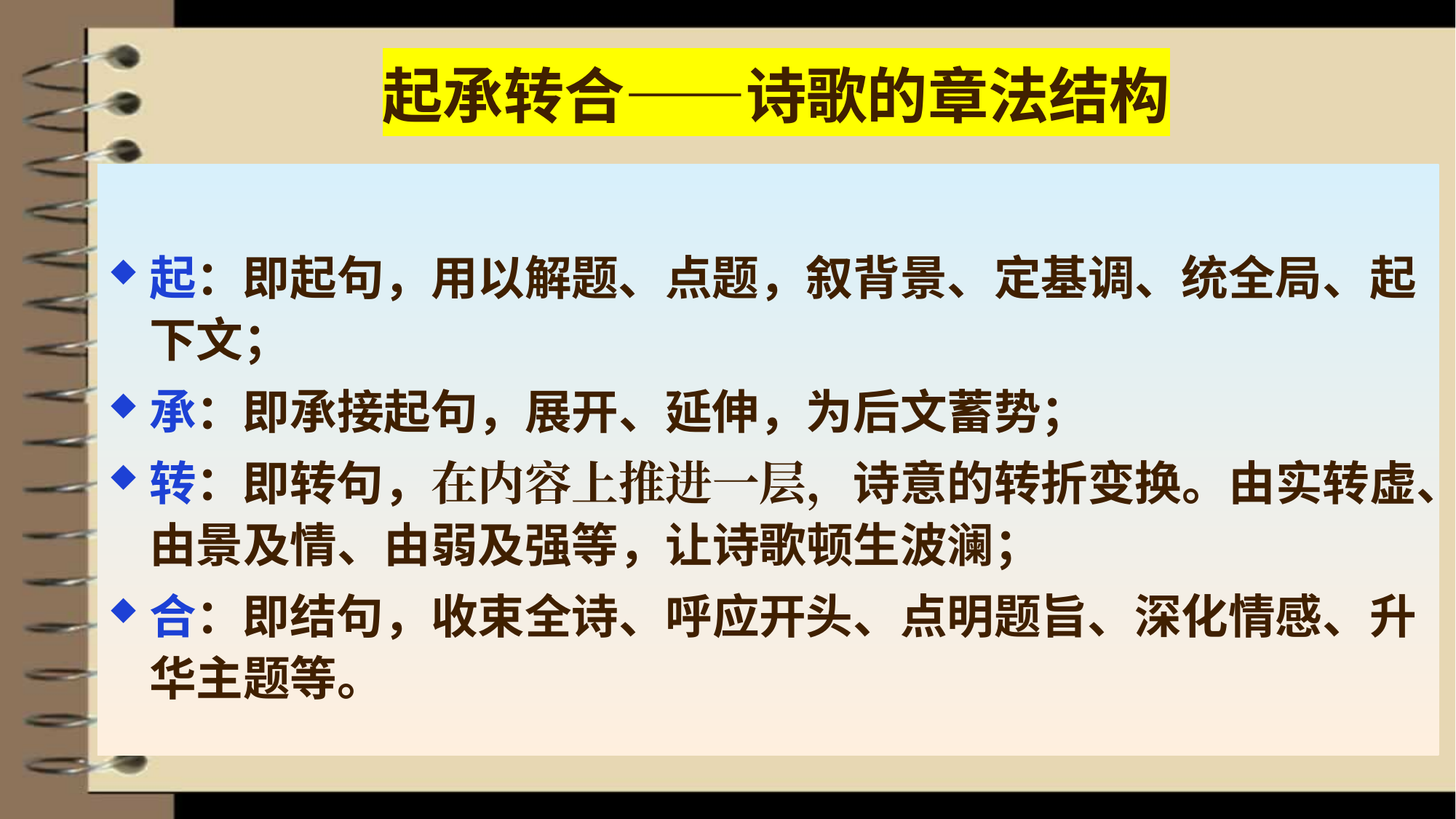

起承转合——诗歌的章法结构

起：即起句，用以解题、点题，叙背景、定基调、统全局、起下文；
承：即承接起句，展开、延伸，为后文蓄势；
转：即转句，在内容上推进一层，诗意的转折变换。由实转虚、由景及情、由弱及强等，让诗歌顿生波澜；
合：即结句，收束全诗、呼应开头、点明题旨、深化情感、升华主题等。